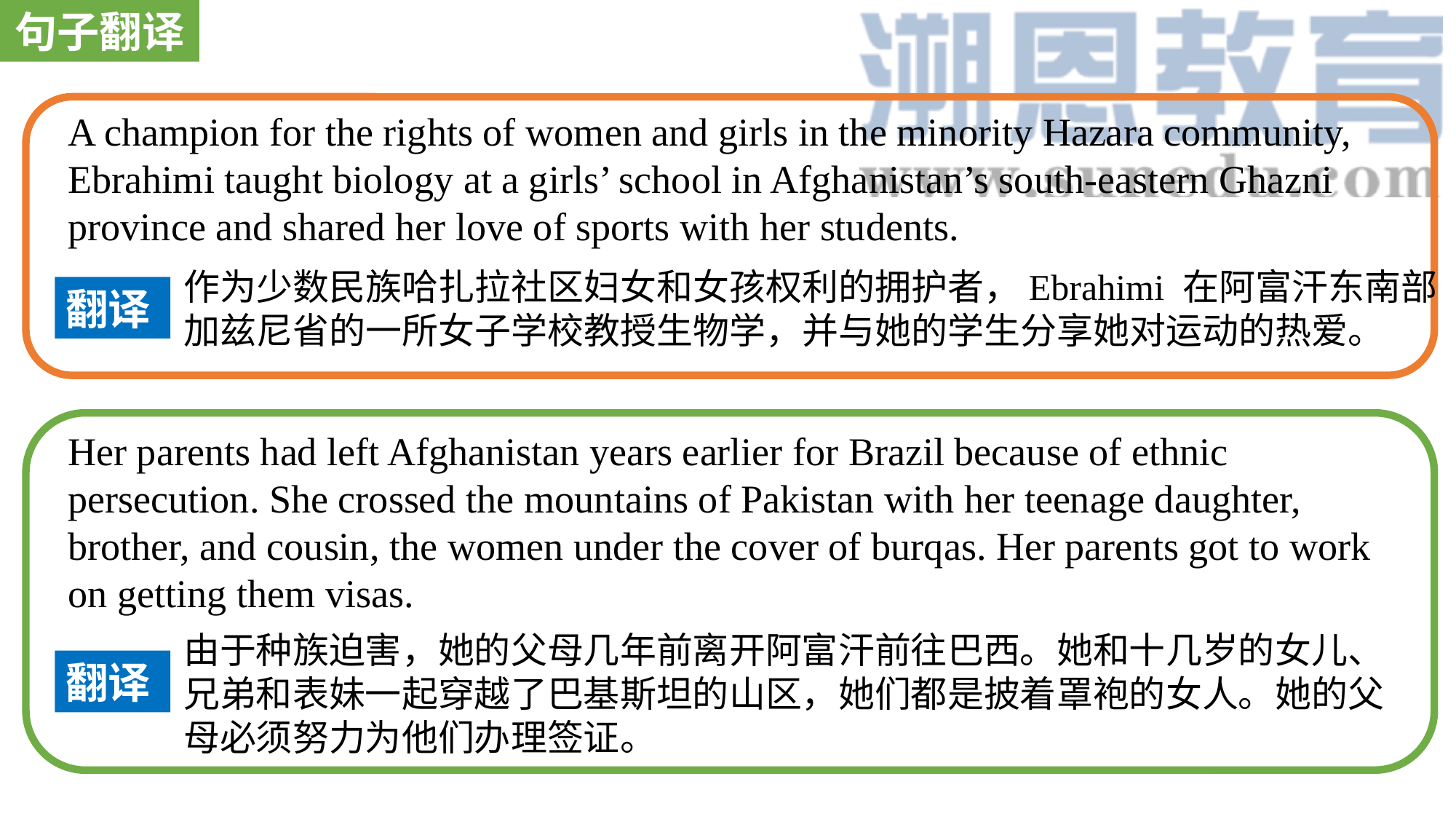

句子翻译

A champion for the rights of women and girls in the minority Hazara community, Ebrahimi taught biology at a girls’ school in Afghanistan’s south-eastern Ghazni province and shared her love of sports with her students.
作为少数民族哈扎拉社区妇女和女孩权利的拥护者，Ebrahimi 在阿富汗东南部加兹尼省的一所女子学校教授生物学，并与她的学生分享她对运动的热爱。
翻译

Her parents had left Afghanistan years earlier for Brazil because of ethnic persecution. She crossed the mountains of Pakistan with her teenage daughter, brother, and cousin, the women under the cover of burqas. Her parents got to work on getting them visas.
由于种族迫害，她的父母几年前离开阿富汗前往巴西。她和十几岁的女儿、兄弟和表妹一起穿越了巴基斯坦的山区，她们都是披着罩袍的女人。她的父母必须努力为他们办理签证。
翻译